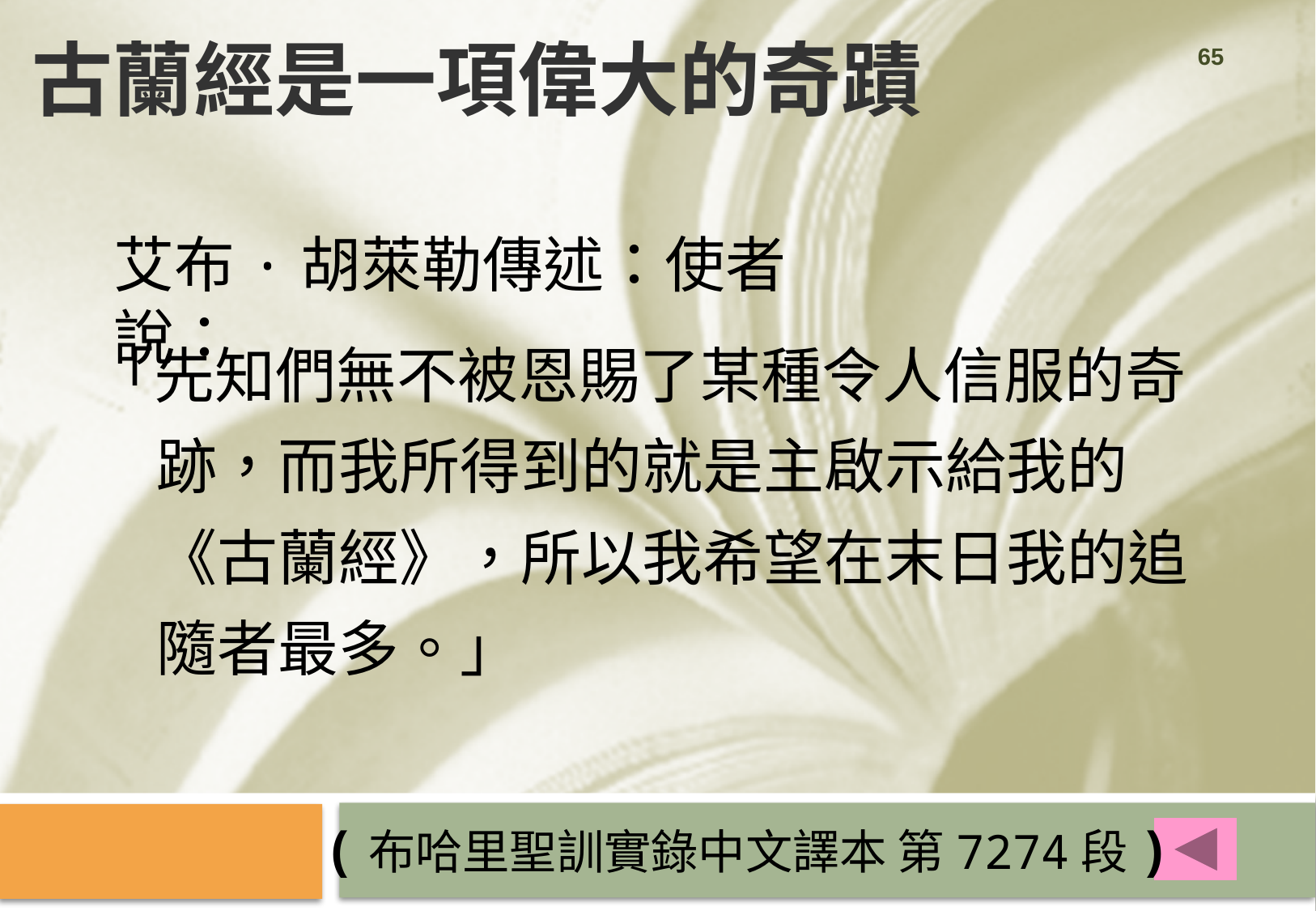

古蘭經是一項偉大的奇蹟
65
艾布·胡萊勒傳述：使者說：
「先知們無不被恩賜了某種令人信服的奇跡，而我所得到的就是主啟示給我的《古蘭經》，所以我希望在末日我的追隨者最多。」
(布哈里聖訓實錄中文譯本 第7274段)